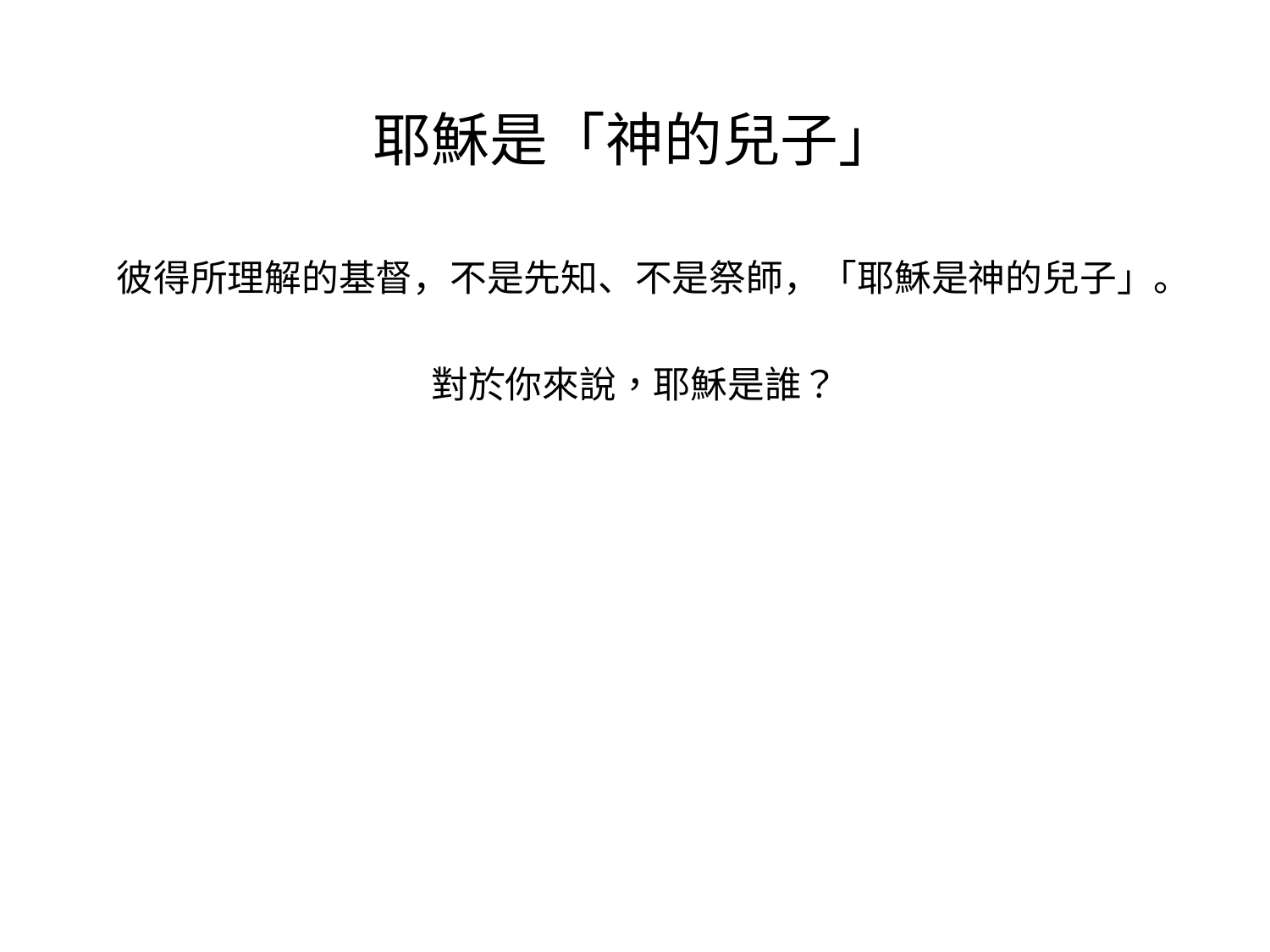

# 耶穌是「神的兒子」
彼得所理解的基督，不是先知、不是祭師，「耶穌是神的兒子」。

對於你來說，耶穌是誰？